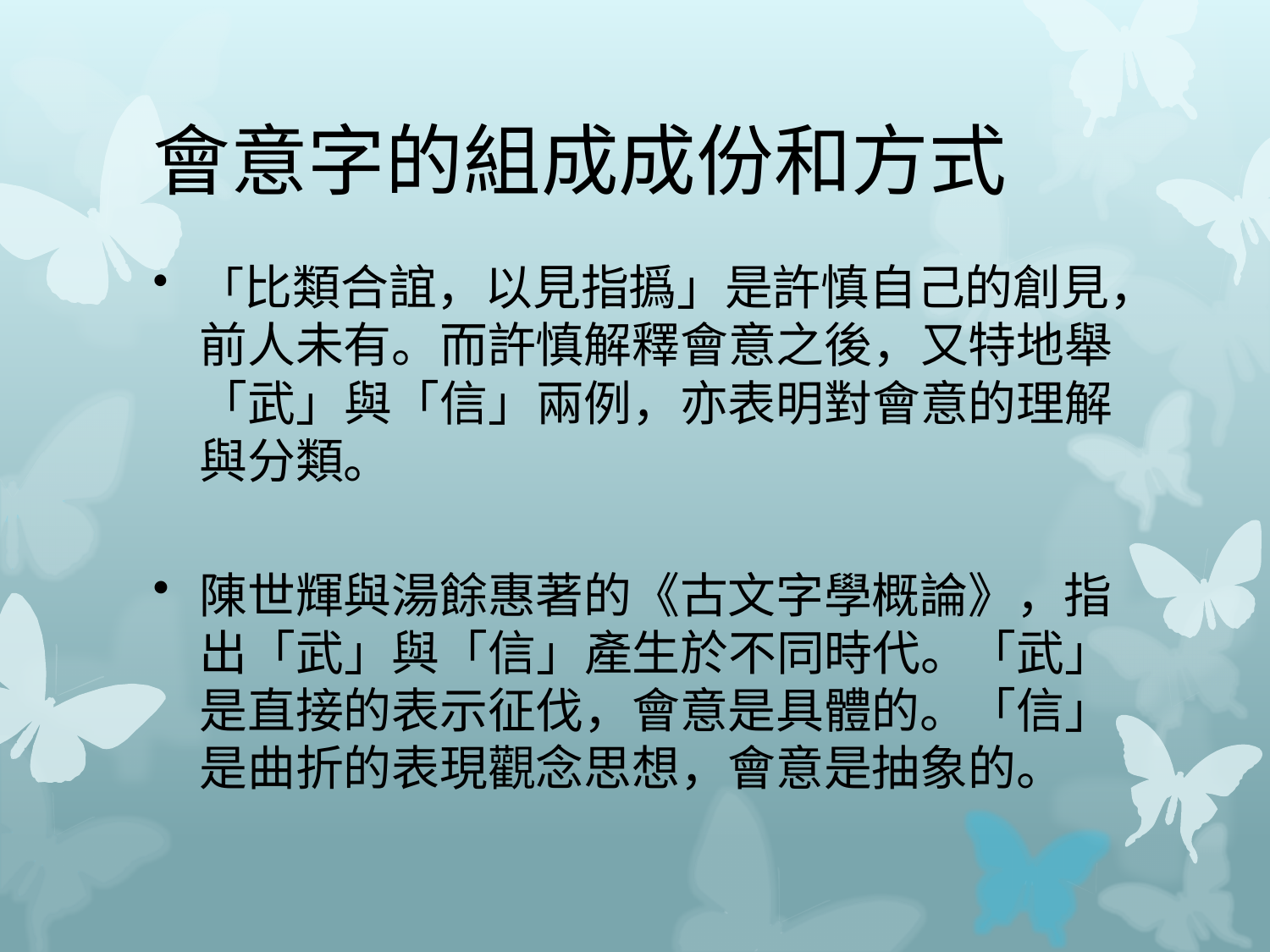

# 會意字的組成成份和方式
「比類合誼，以見指撝」是許慎自己的創見，前人未有。而許慎解釋會意之後，又特地舉「武」與「信」兩例，亦表明對會意的理解與分類。

陳世輝與湯餘惠著的《古文字學概論》，指出「武」與「信」產生於不同時代。「武」是直接的表示征伐，會意是具體的。「信」是曲折的表現觀念思想，會意是抽象的。